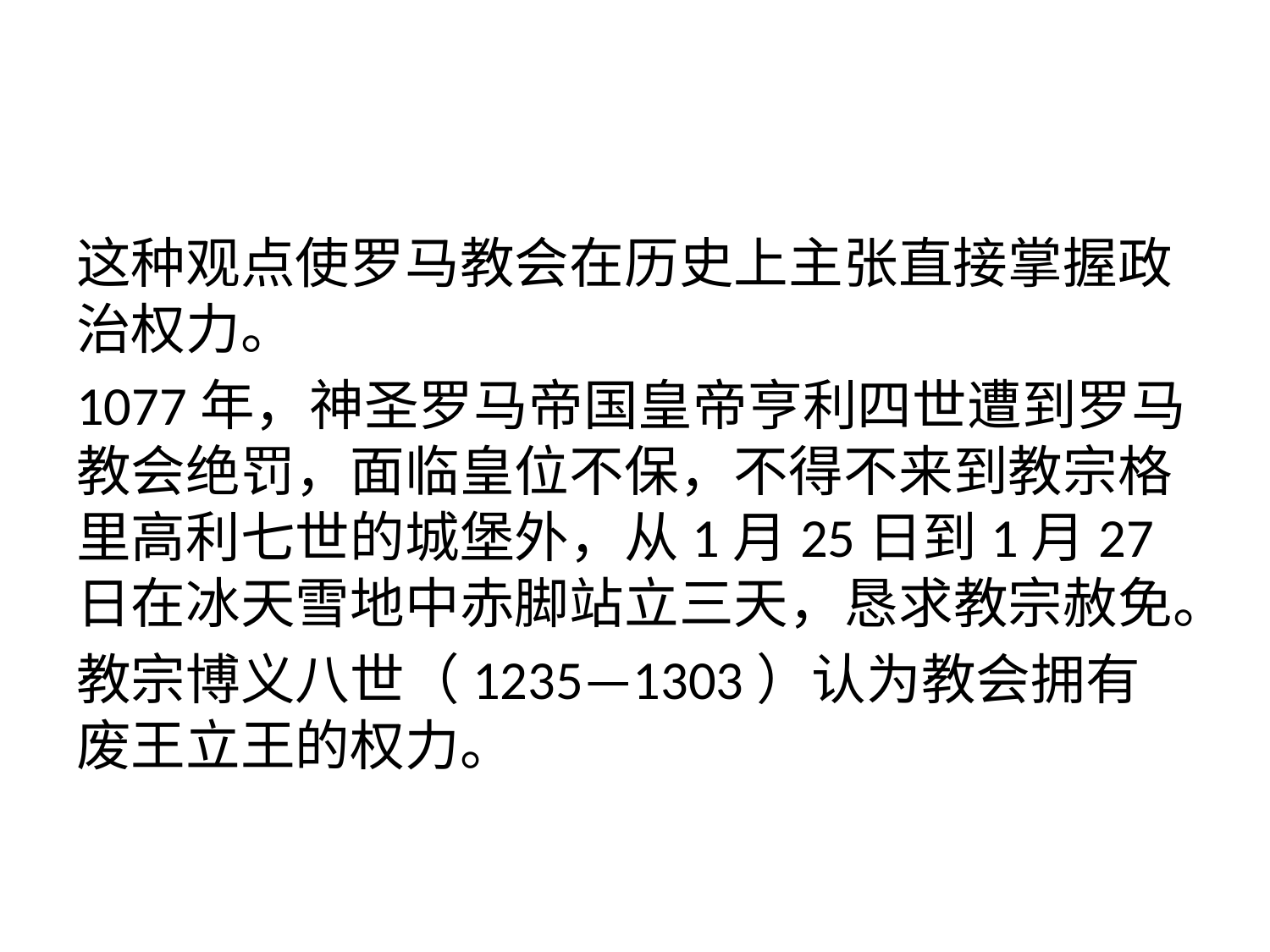

#
这种观点使罗马教会在历史上主张直接掌握政治权力。
1077年，神圣罗马帝国皇帝亨利四世遭到罗马教会绝罚，面临皇位不保，不得不来到教宗格里高利七世的城堡外，从1月25日到1月27日在冰天雪地中赤脚站立三天，恳求教宗赦免。
教宗博义八世（1235—1303）认为教会拥有废王立王的权力。